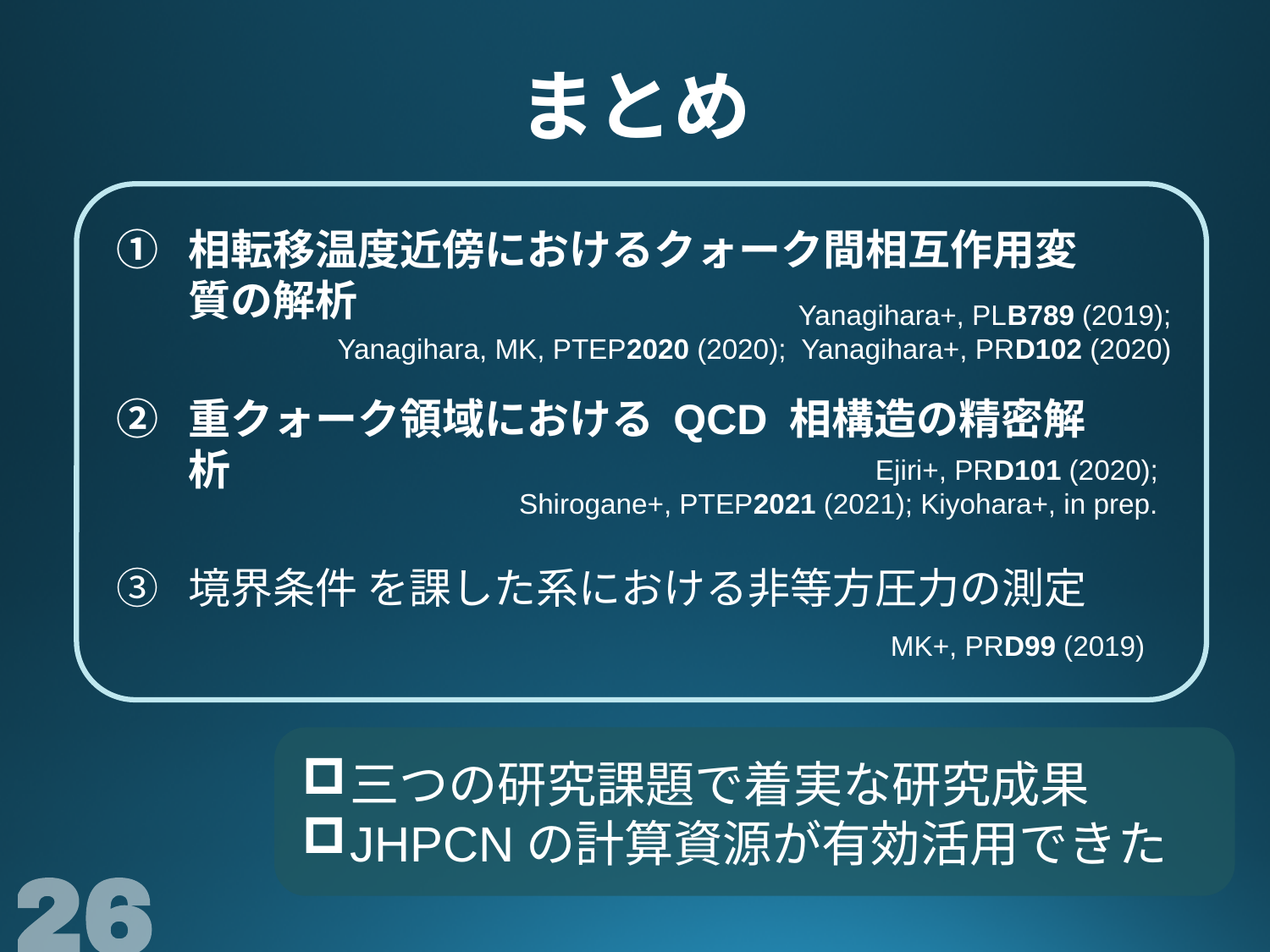

# まとめ

相転移温度近傍におけるクォーク間相互作用変質の解析

重クォーク領域における QCD 相構造の精密解析

境界条件 を課した系における非等方圧力の測定
Yanagihara+, PLB789 (2019);
Yanagihara, MK, PTEP2020 (2020);  Yanagihara+, PRD102 (2020)
Ejiri+, PRD101 (2020);
Shirogane+, PTEP2021 (2021); Kiyohara+, in prep.
MK+, PRD99 (2019)

三つの研究課題で着実な研究成果
JHPCNの計算資源が有効活用できた
26